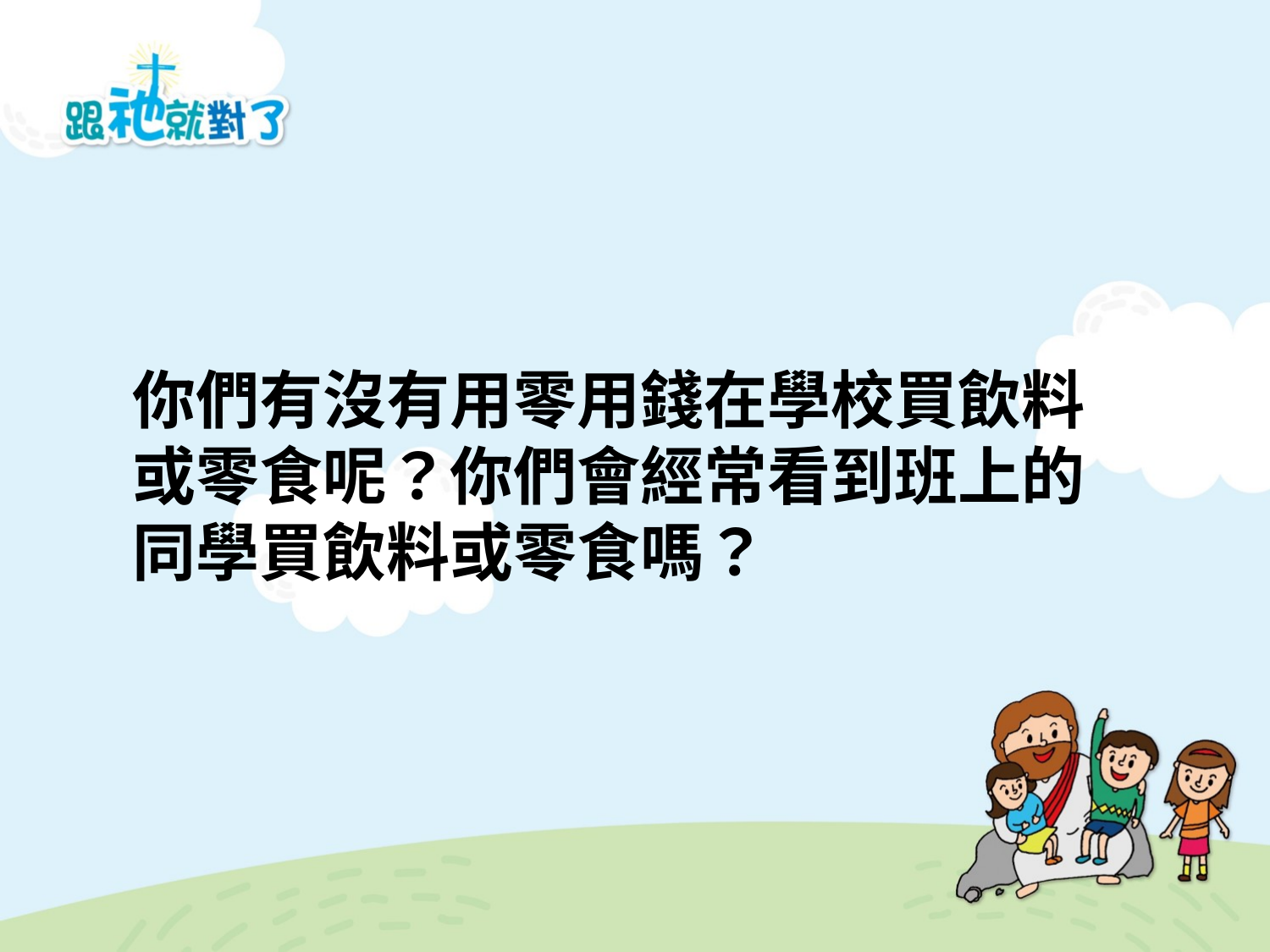

你們有沒有用零用錢在學校買飲料或零食呢？你們會經常看到班上的同學買飲料或零食嗎？